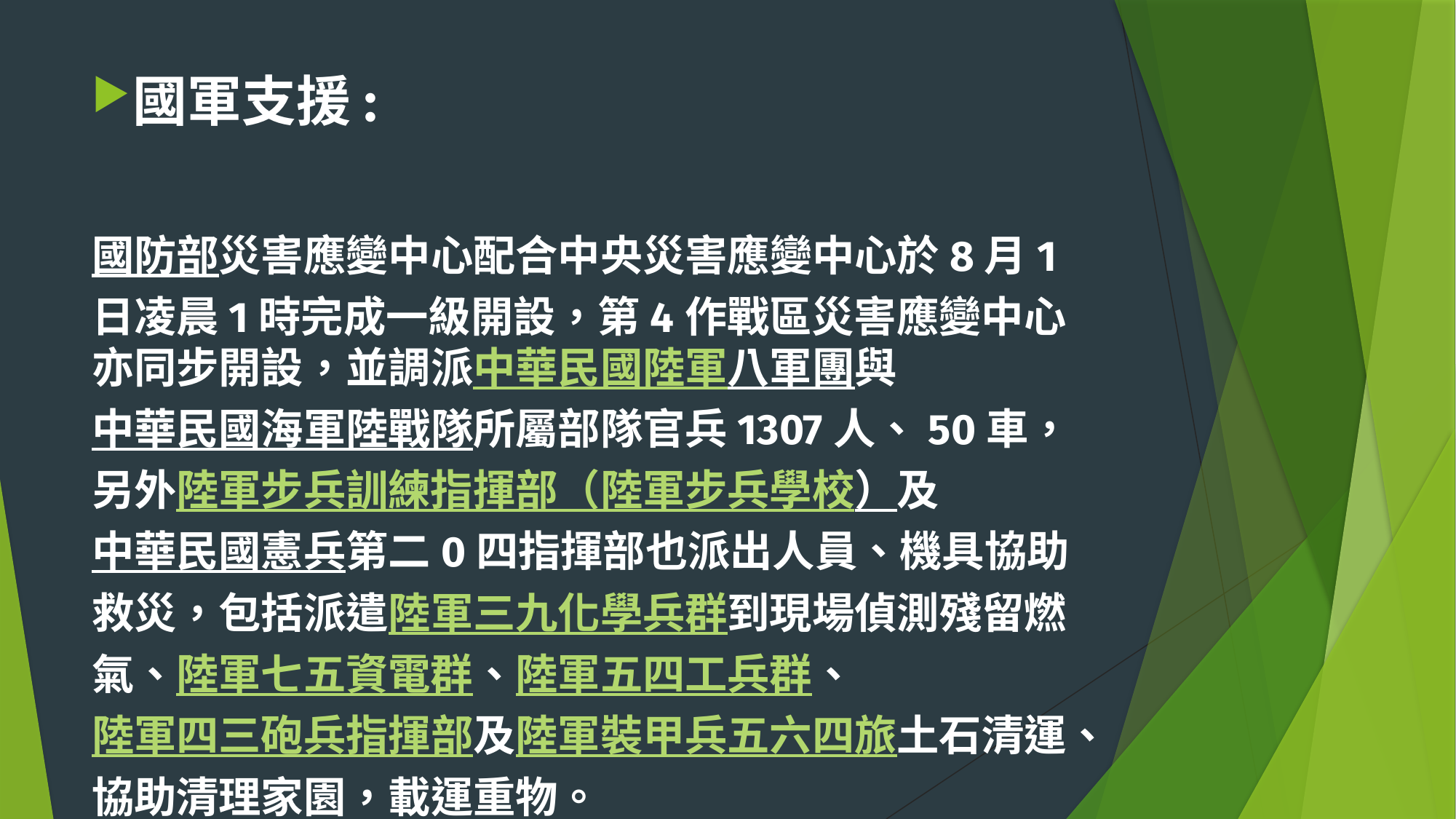

國軍支援:

國防部災害應變中心配合中央災害應變中心於8月1日凌晨1時完成一級開設，第4作戰區災害應變中心亦同步開設，並調派中華民國陸軍八軍團與中華民國海軍陸戰隊所屬部隊官兵1307人、50車，另外陸軍步兵訓練指揮部（陸軍步兵學校）及中華民國憲兵第二0四指揮部也派出人員、機具協助救災，包括派遣陸軍三九化學兵群到現場偵測殘留燃氣、陸軍七五資電群、陸軍五四工兵群、陸軍四三砲兵指揮部及陸軍裝甲兵五六四旅土石清運、協助清理家園，載運重物。